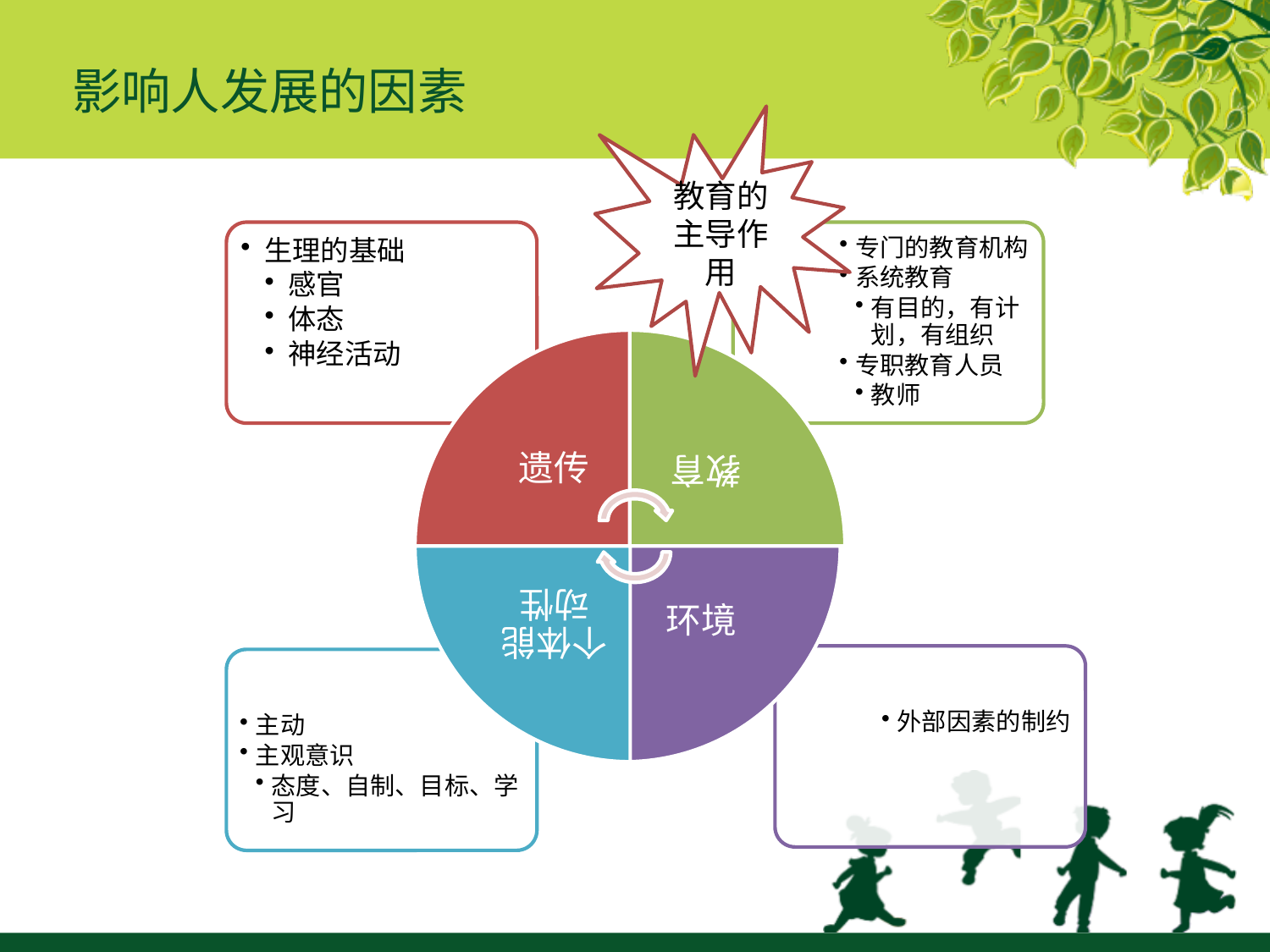

# 影响人发展的因素
教育的主导作用
外部因素的制约
主动
主观意识
态度、自制、目标、学习
专门的教育机构
系统教育
有目的，有计划，有组织
专职教育人员
教师
生理的基础
感官
体态
神经活动
遗传
教育
环境
个体能动性